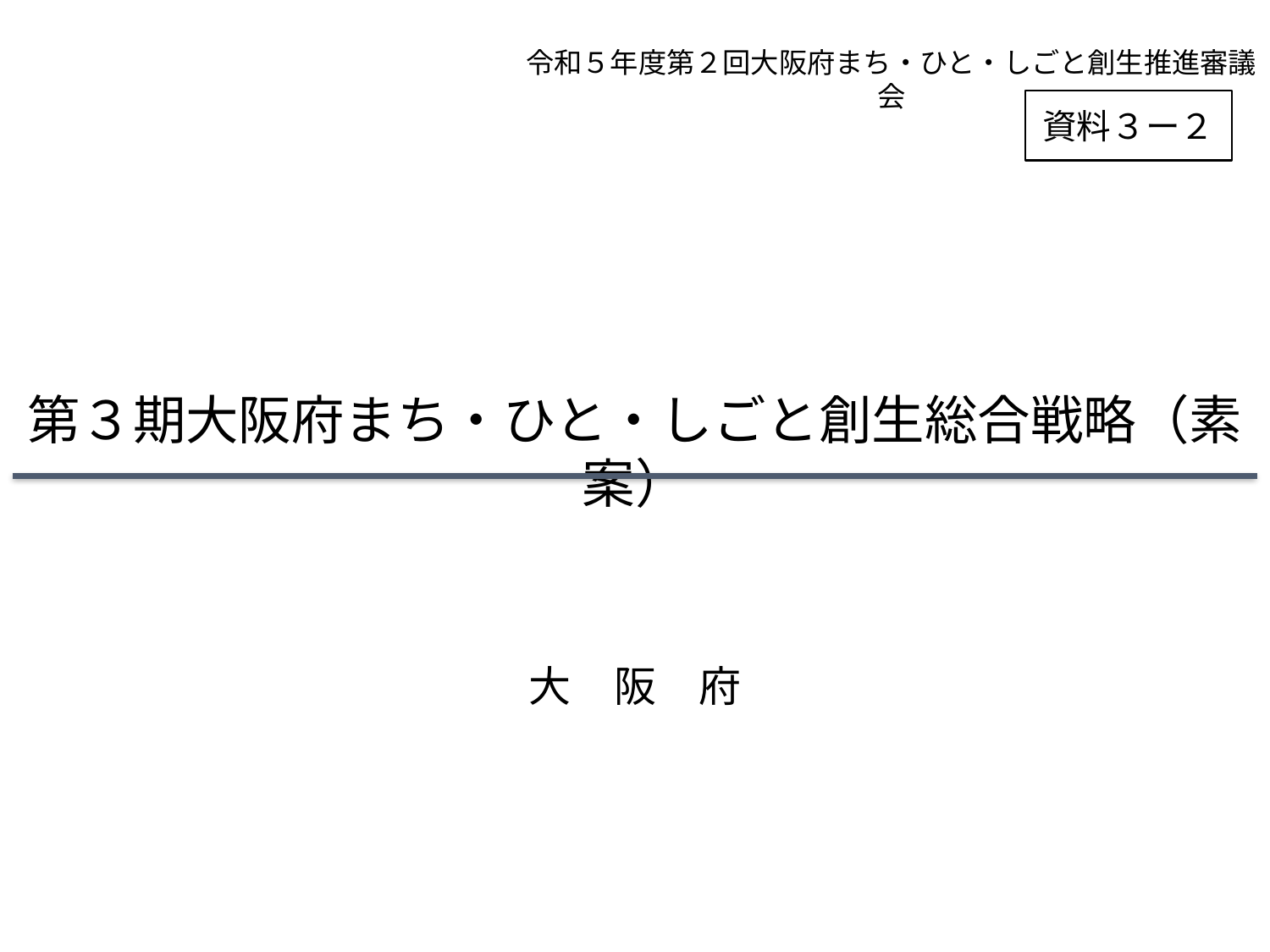

令和５年度第２回大阪府まち・ひと・しごと創生推進審議会
資料３ー２
第３期大阪府まち・ひと・しごと創生総合戦略（素案）

大　阪　府